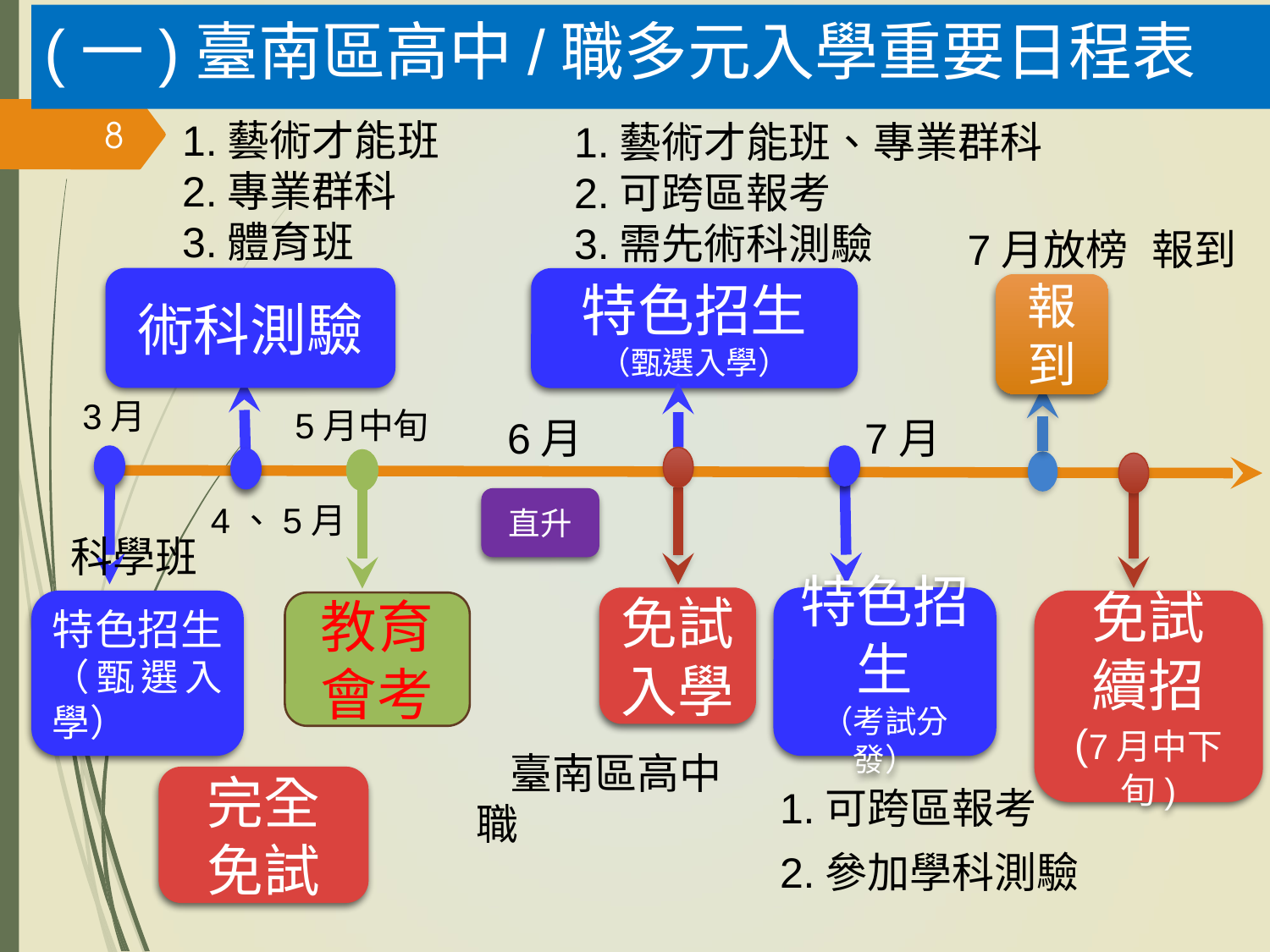

(一)臺南區高中/職多元入學重要日程表
1.藝術才能班
2.專業群科
3.體育班
8
1.藝術才能班、專業群科
2.可跨區報考
3.需先術科測驗
7月放榜  報到
術科測驗
特色招生
（甄選入學）
報到
3月
5月中旬
7月
6月

直升
4、5月
 科學班
特色招生
（考試分發）
免試
入學
免試
續招
(7月中下旬)
特色招生（甄選入學）
教育會考
  臺南區高中職
完全
免試
1.可跨區報考
2.參加學科測驗